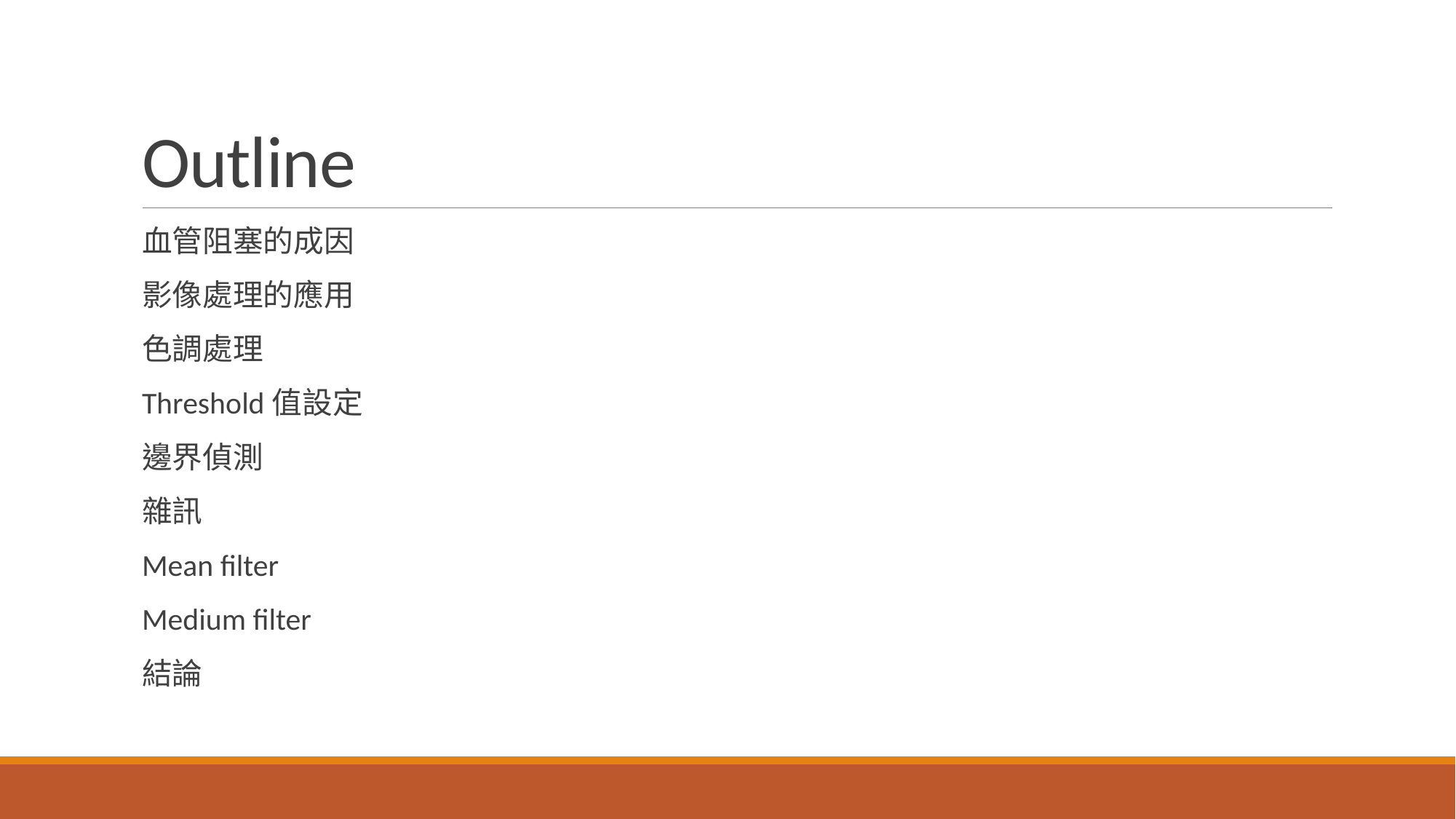

# Outline
血管阻塞的成因
影像處理的應用
色調處理
Threshold值設定
邊界偵測
雜訊
Mean filter
Medium filter
結論